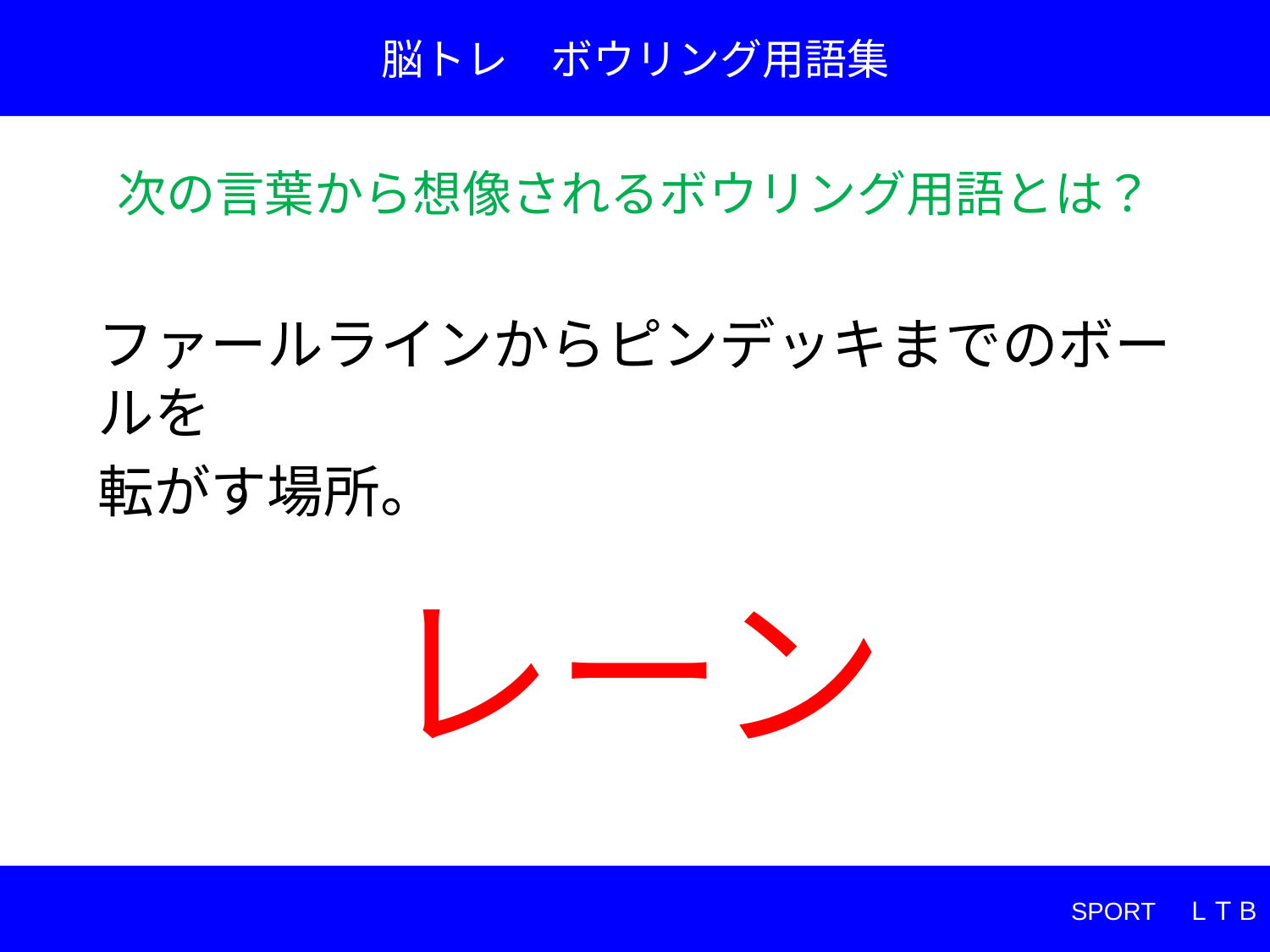

脳トレ　ボウリング用語集
次の言葉から想像されるボウリング用語とは？
ファールラインからピンデッキまでのボールを
転がす場所。
# レーン
SPORT　ＬＴＢ